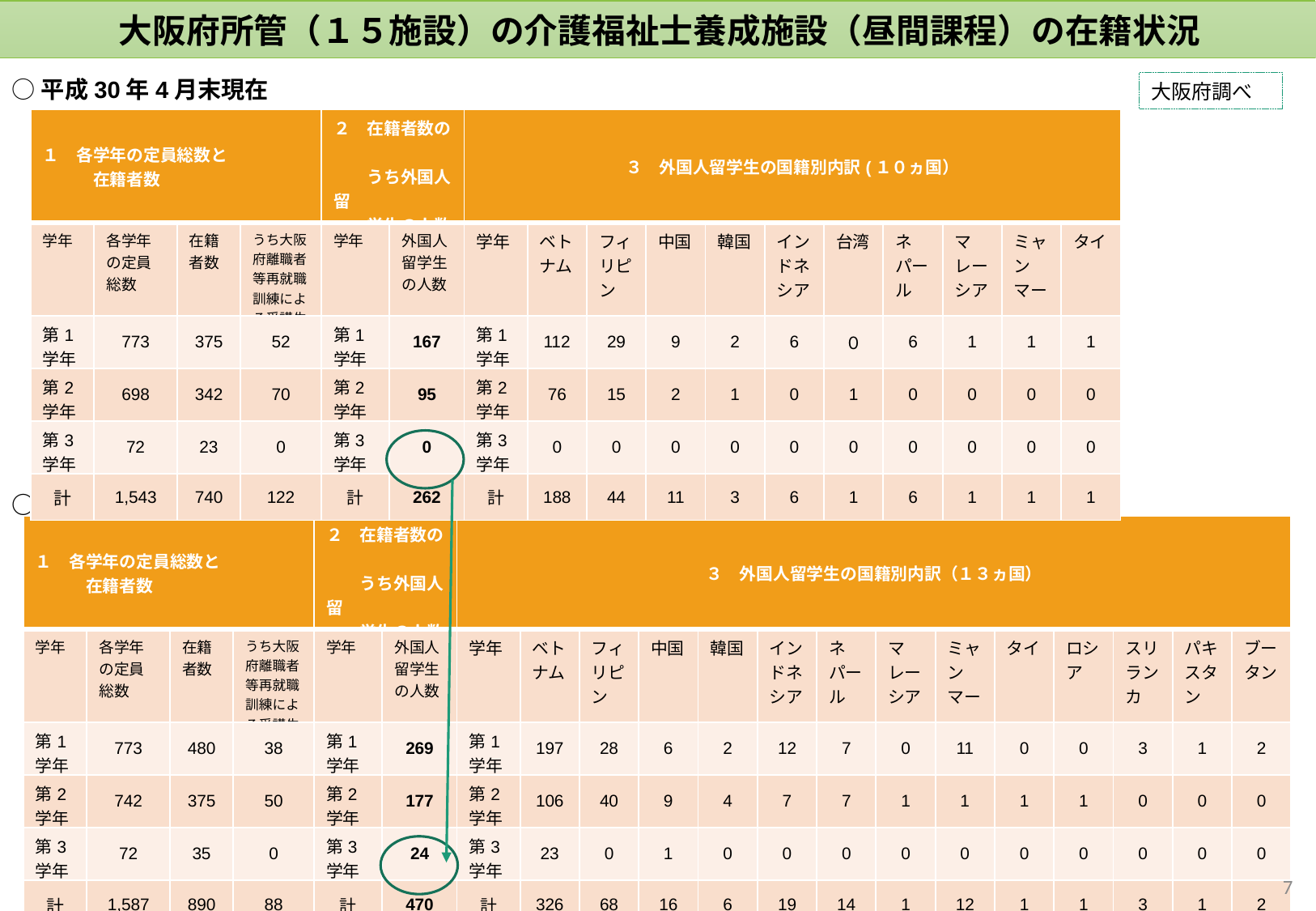

大阪府所管（１５施設）の介護福祉士養成施設（昼間課程）の在籍状況
○平成30年4月末現在
大阪府調べ
| １　各学年の定員総数と 　　　在籍者数 |  |  |  | ２　在籍者数の　 　　うち外国人留　 　　学生の人数 |  | ３　外国人留学生の国籍別内訳(１０ヵ国） |  |  |  |  |  |  |  |  |  |  |
| --- | --- | --- | --- | --- | --- | --- | --- | --- | --- | --- | --- | --- | --- | --- | --- | --- |
| 学年 | 各学年の定員総数 | 在籍者数 | うち大阪府離職者等再就職訓練による受講生 | 学年 | 外国人留学生の人数 | 学年 | ベトナム | フィリピン | 中国 | 韓国 | インドネシア | 台湾 | ネパール | マレーシア | ミャンマー | タイ |
| 第1学年 | 773 | 375 | 52 | 第1学年 | 167 | 第1学年 | 112 | 29 | 9 | 2 | 6 | ０ | 6 | 1 | 1 | 1 |
| 第2学年 | 698 | 342 | 70 | 第2学年 | 95 | 第2学年 | 76 | 15 | 2 | 1 | 0 | 1 | 0 | 0 | 0 | 0 |
| 第3学年 | 72 | 23 | 0 | 第3学年 | 0 | 第3学年 | 0 | 0 | 0 | 0 | 0 | 0 | 0 | 0 | 0 | 0 |
| 計 | 1,543 | 740 | 122 | 計 | 262 | 計 | 188 | 44 | 11 | 3 | 6 | 1 | 6 | 1 | 1 | 1 |

○平成31年４月末現在
| １　各学年の定員総数と 　　　在籍者数 |  |  |  | ２　在籍者数の　 　　うち外国人留　 　　学生の人数 |  | ３　外国人留学生の国籍別内訳（１３ヵ国） |  |  |  |  |  |  |  |  |  |  |  |  |  |
| --- | --- | --- | --- | --- | --- | --- | --- | --- | --- | --- | --- | --- | --- | --- | --- | --- | --- | --- | --- |
| 学年 | 各学年の定員総数 | 在籍者数 | うち大阪府離職者等再就職訓練による受講生 | 学年 | 外国人留学生の人数 | 学年 | ベトナム | フィリピン | 中国 | 韓国 | インドネシア | ネパール | マレーシア | ミャンマー | タイ | ロシア | スリランカ | パキスタン | ブータン |
| 第1学年 | 773 | 480 | 38 | 第1学年 | 269 | 第1学年 | 197 | 28 | 6 | 2 | 12 | 7 | 0 | 11 | 0 | 0 | 3 | 1 | 2 |
| 第2学年 | 742 | 375 | 50 | 第2学年 | 177 | 第2学年 | 106 | 40 | 9 | 4 | 7 | 7 | 1 | 1 | 1 | 1 | 0 | 0 | 0 |
| 第3学年 | 72 | 35 | 0 | 第3学年 | 24 | 第3学年 | 23 | 0 | 1 | 0 | 0 | 0 | 0 | 0 | 0 | 0 | 0 | 0 | 0 |
| 計 | 1,587 | 890 | 88 | 計 | 470 | 計 | 326 | 68 | 16 | 6 | 19 | 14 | 1 | 12 | 1 | 1 | 3 | 1 | 2 |

7